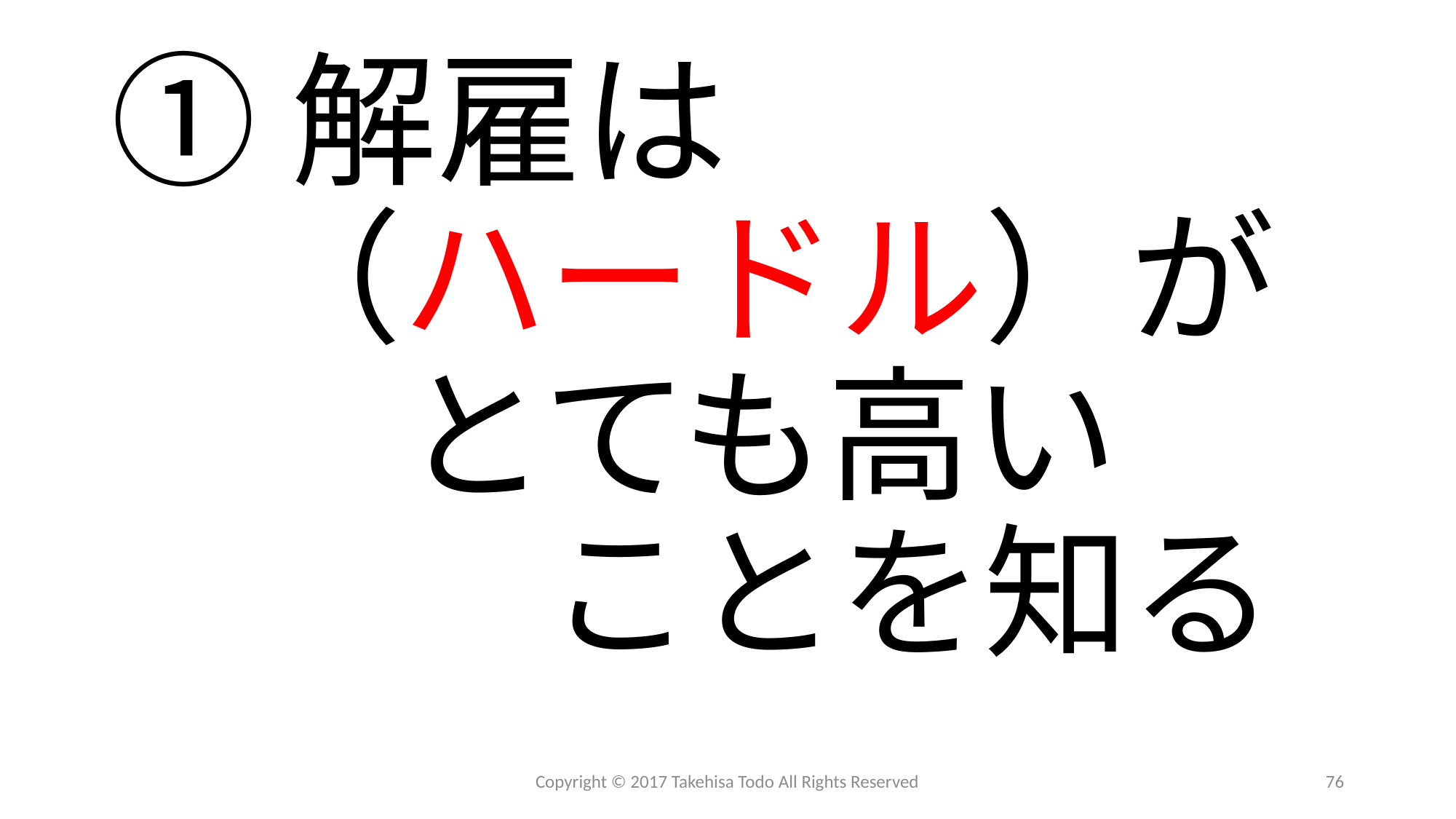

# ①解雇は 　（ハードル）が 　　とても高い 　　　ことを知る
Copyright © 2017 Takehisa Todo All Rights Reserved
76